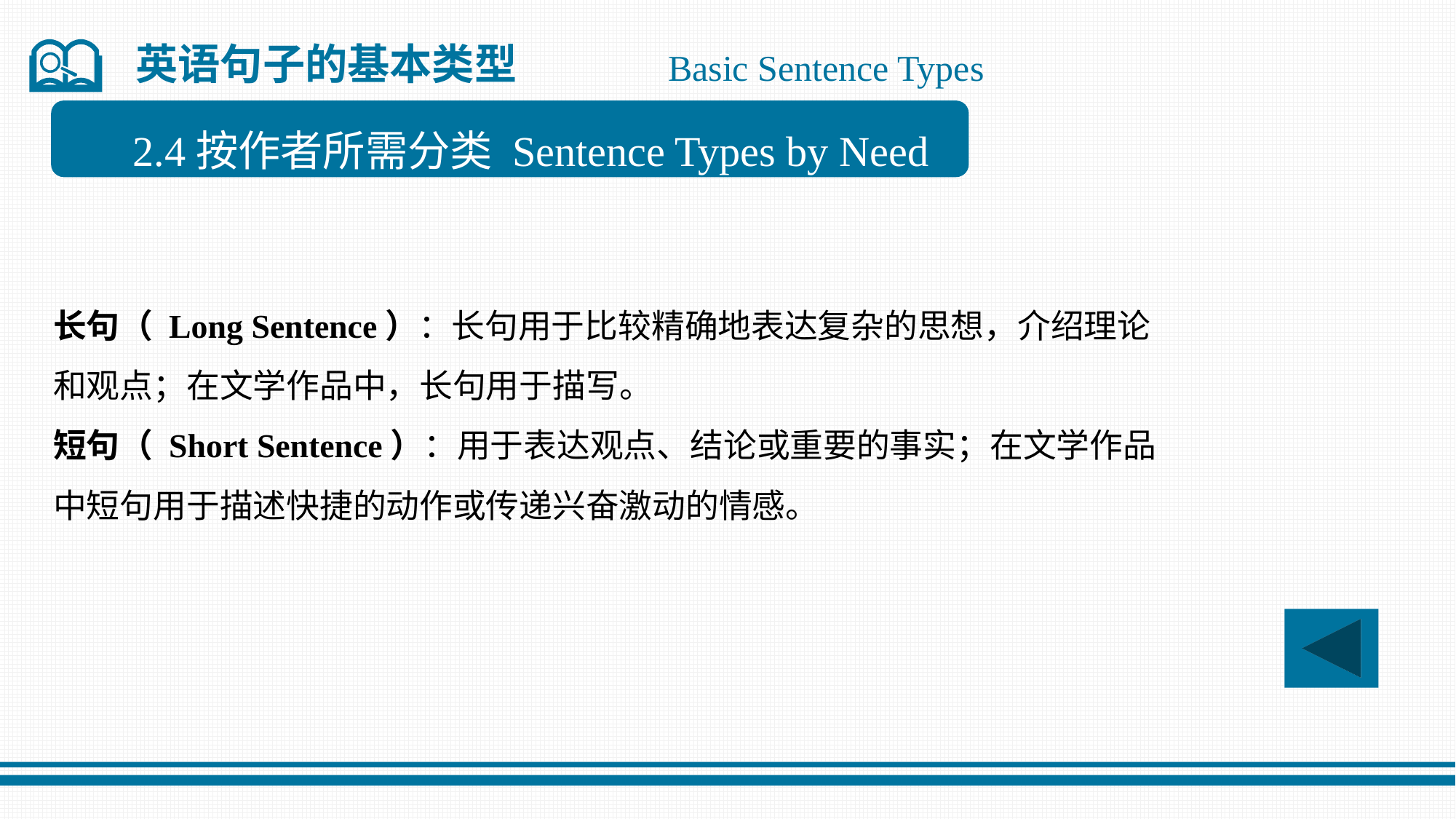

英语句子的基本类型
Basic Sentence Types
长句（ Long Sentence）：长句用于比较精确地表达复杂的思想，介绍理论和观点；在文学作品中，长句用于描写。
短句（ Short Sentence）：用于表达观点、结论或重要的事实；在文学作品中短句用于描述快捷的动作或传递兴奋激动的情感。

2.4按作者所需分类 Sentence Types by Need